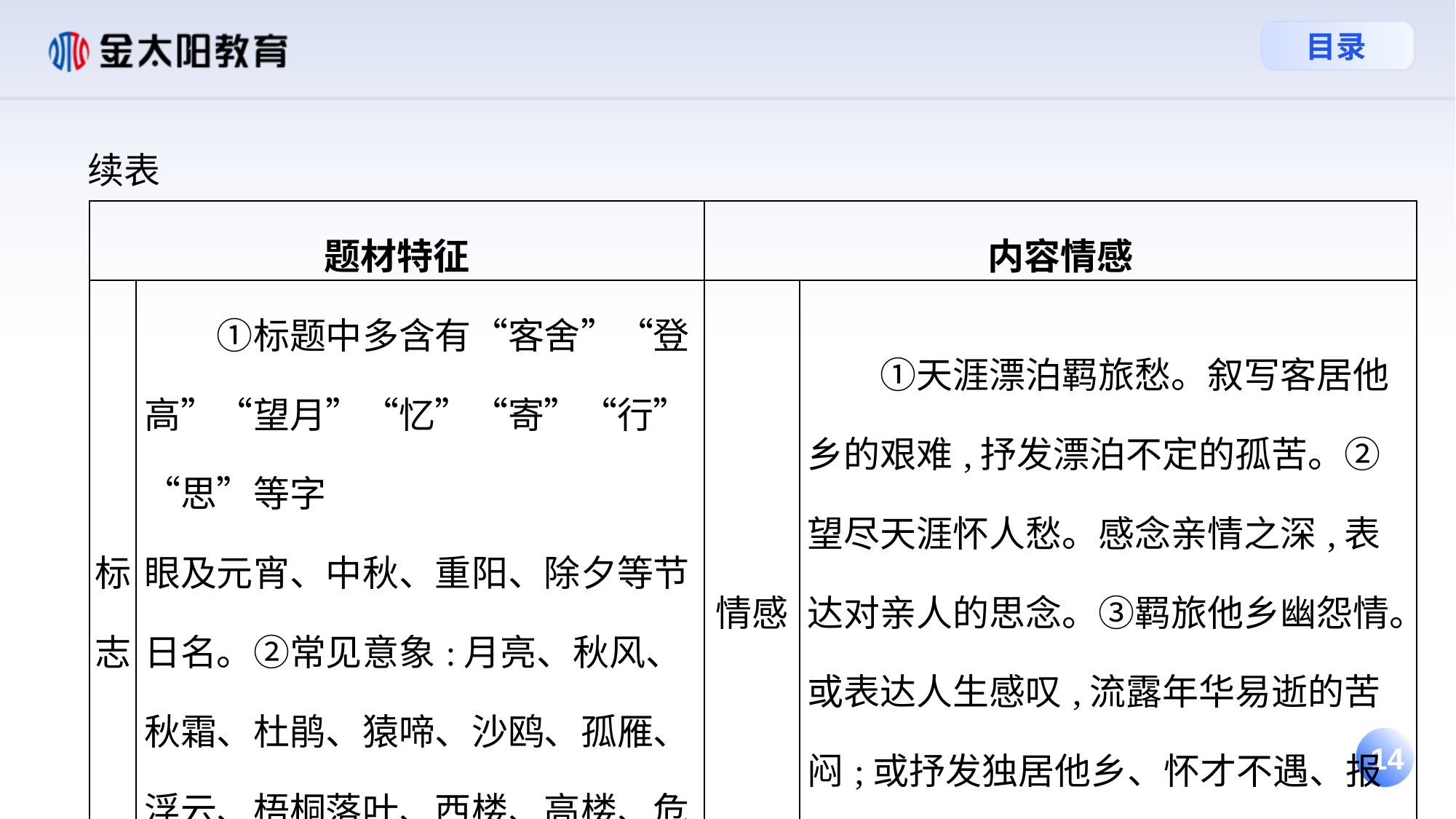

续表
| 题材特征 |  | 内容情感 |  |
| --- | --- | --- | --- |
| 标志 | ①标题中多含有“客舍”“登高”“望月”“忆”“寄”“行”“思”等字 眼及元宵、中秋、重阳、除夕等节日名。②常见意象:月亮、秋风、秋霜、杜鹃、猿啼、沙鸥、孤雁、浮云、梧桐落叶、西楼、高楼、危楼、危栏等。 | 情感 | ①天涯漂泊羁旅愁。叙写客居他乡的艰难,抒发漂泊不定的孤苦。②望尽天涯怀人愁。感念亲情之深,表达对亲人的思念。③羁旅他乡幽怨情。或表达人生感叹,流露年华易逝的苦闷;或抒发独居他乡、怀才不遇、报国无门的孤独寂寞、幽怨愤慨之情。 |